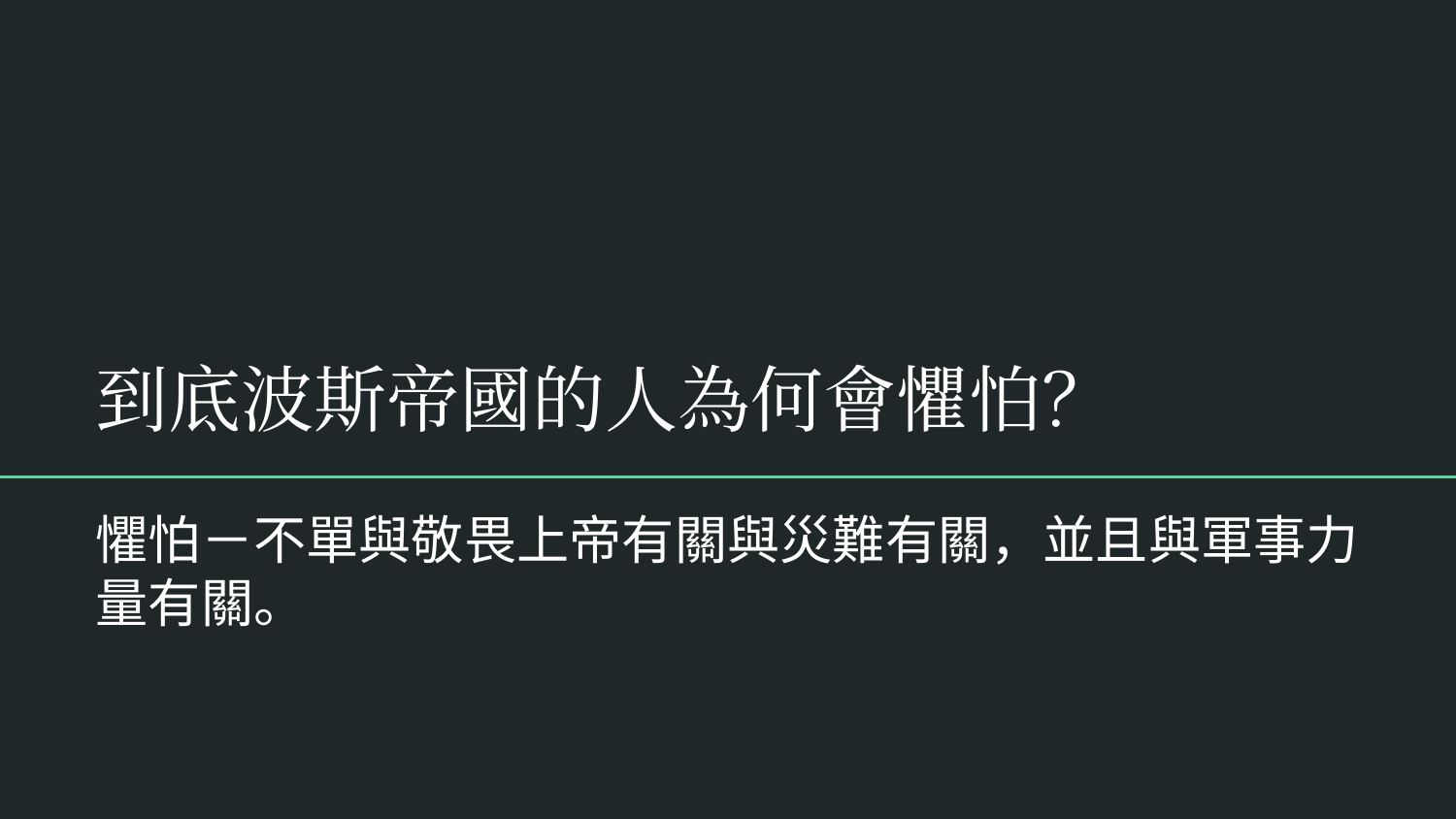

# 到底波斯帝國的人為何會懼怕？
懼怕－不單與敬畏上帝有關與災難有關，並且與軍事力量有關。